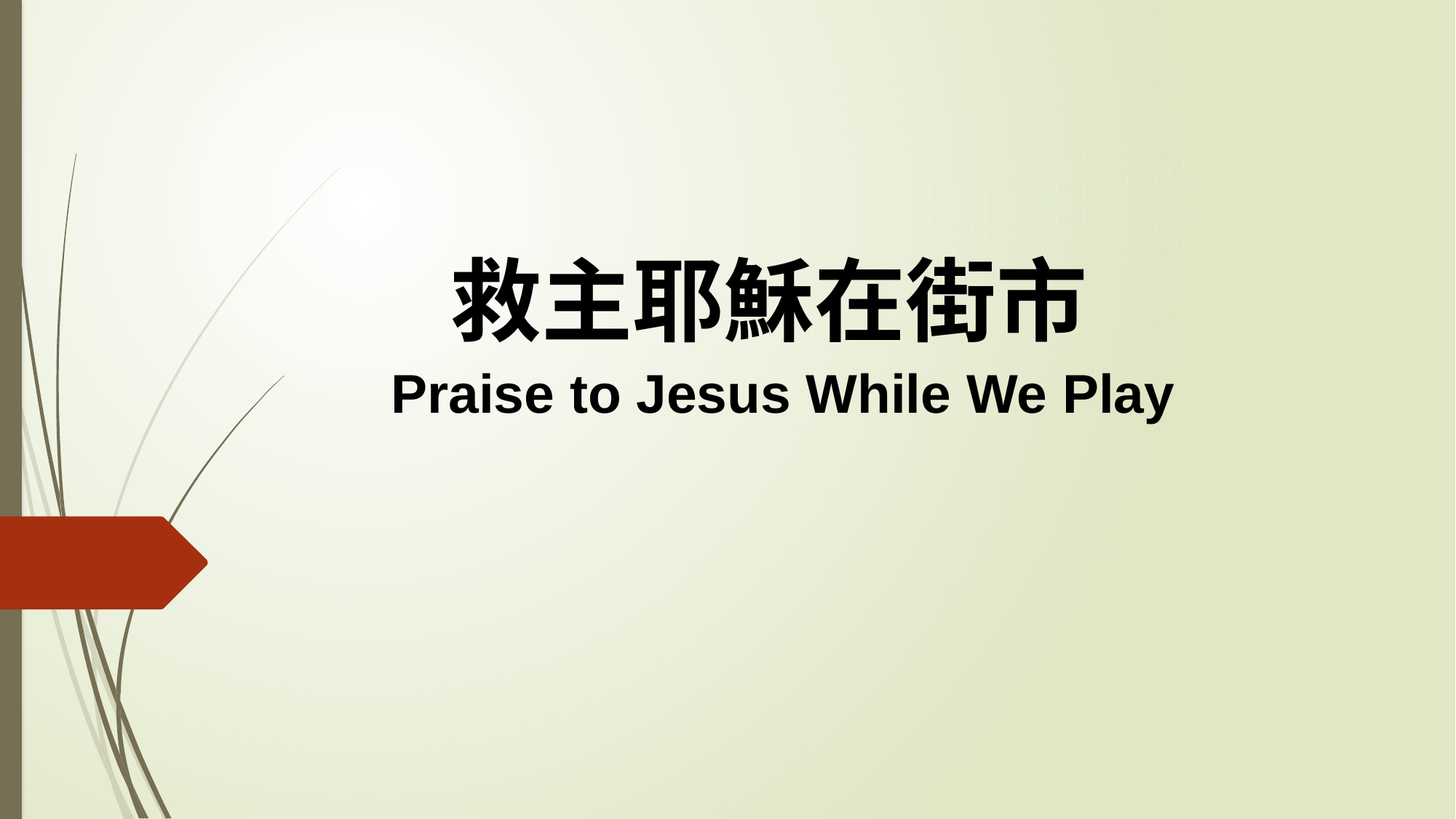

# 救主耶穌在街市 Praise to Jesus While We Play